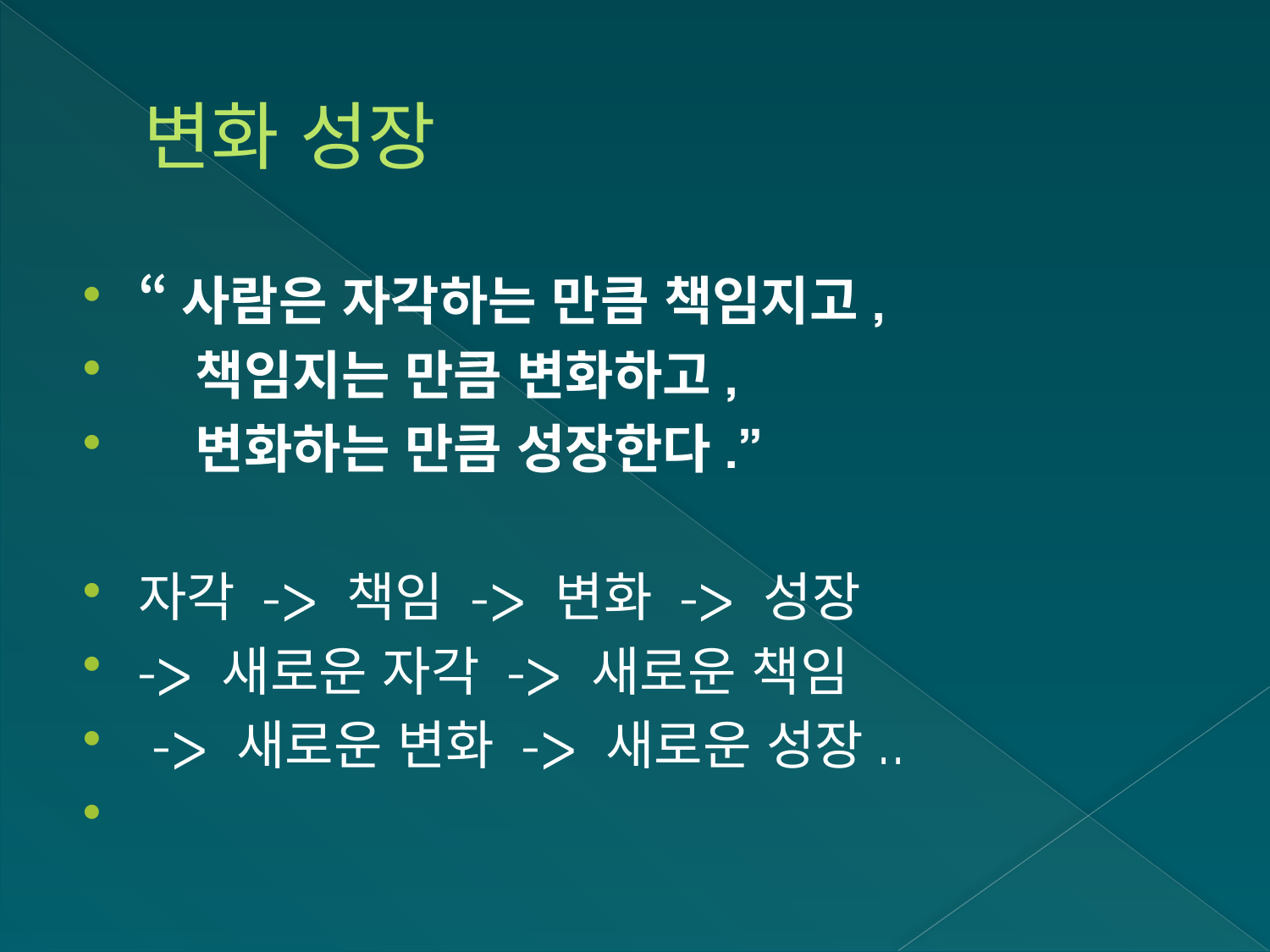

# 변화 성장
“사람은 자각하는 만큼 책임지고,
   책임지는 만큼 변화하고,
   변화하는 만큼 성장한다.”

자각 -> 책임 -> 변화 -> 성장
-> 새로운 자각 -> 새로운 책임
 -> 새로운 변화 -> 새로운 성장..